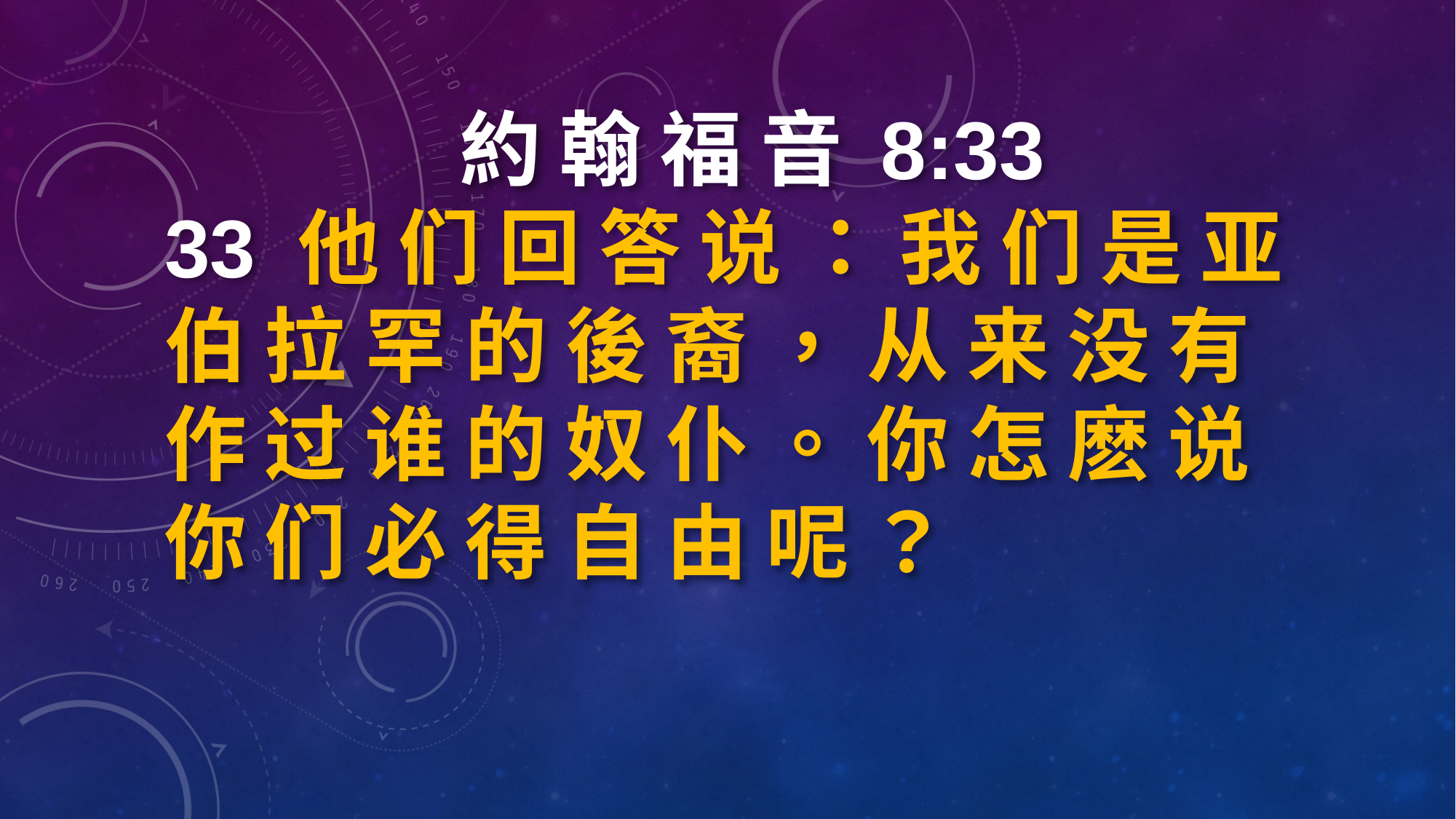

約 翰 福 音 8:33
33 他 们 回 答 说 ： 我 们 是 亚 伯 拉 罕 的 後 裔 ， 从 来 没 有 作 过 谁 的 奴 仆 。 你 怎 麽 说 你 们 必 得 自 由 呢 ？